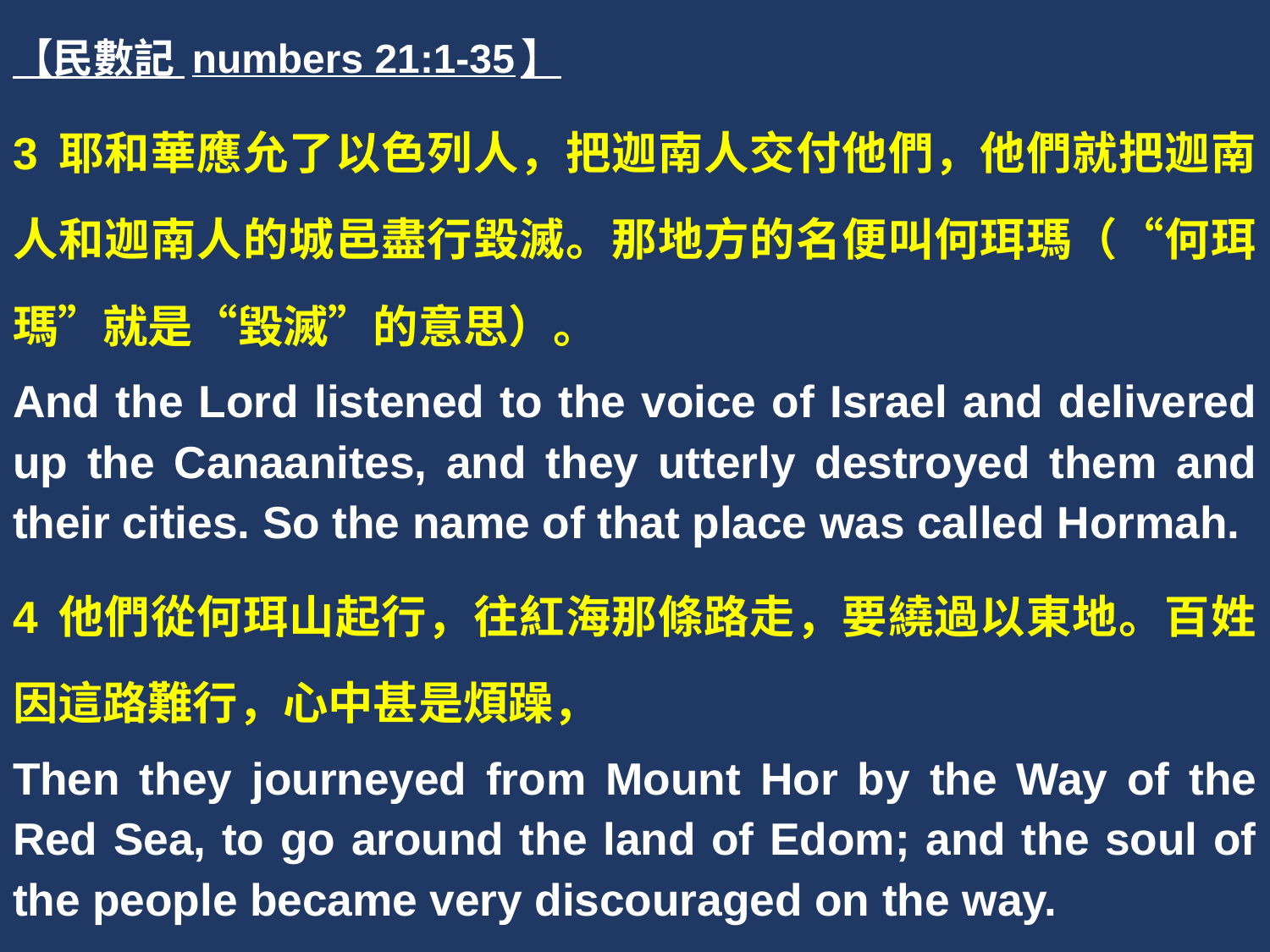

【民數記 numbers 21:1-35】
3 耶和華應允了以色列人，把迦南人交付他們，他們就把迦南人和迦南人的城邑盡行毀滅。那地方的名便叫何珥瑪（“何珥瑪”就是“毀滅”的意思）。
And the Lord listened to the voice of Israel and delivered up the Canaanites, and they utterly destroyed them and their cities. So the name of that place was called Hormah.
4 他們從何珥山起行，往紅海那條路走，要繞過以東地。百姓因這路難行，心中甚是煩躁，
Then they journeyed from Mount Hor by the Way of the Red Sea, to go around the land of Edom; and the soul of the people became very discouraged on the way.